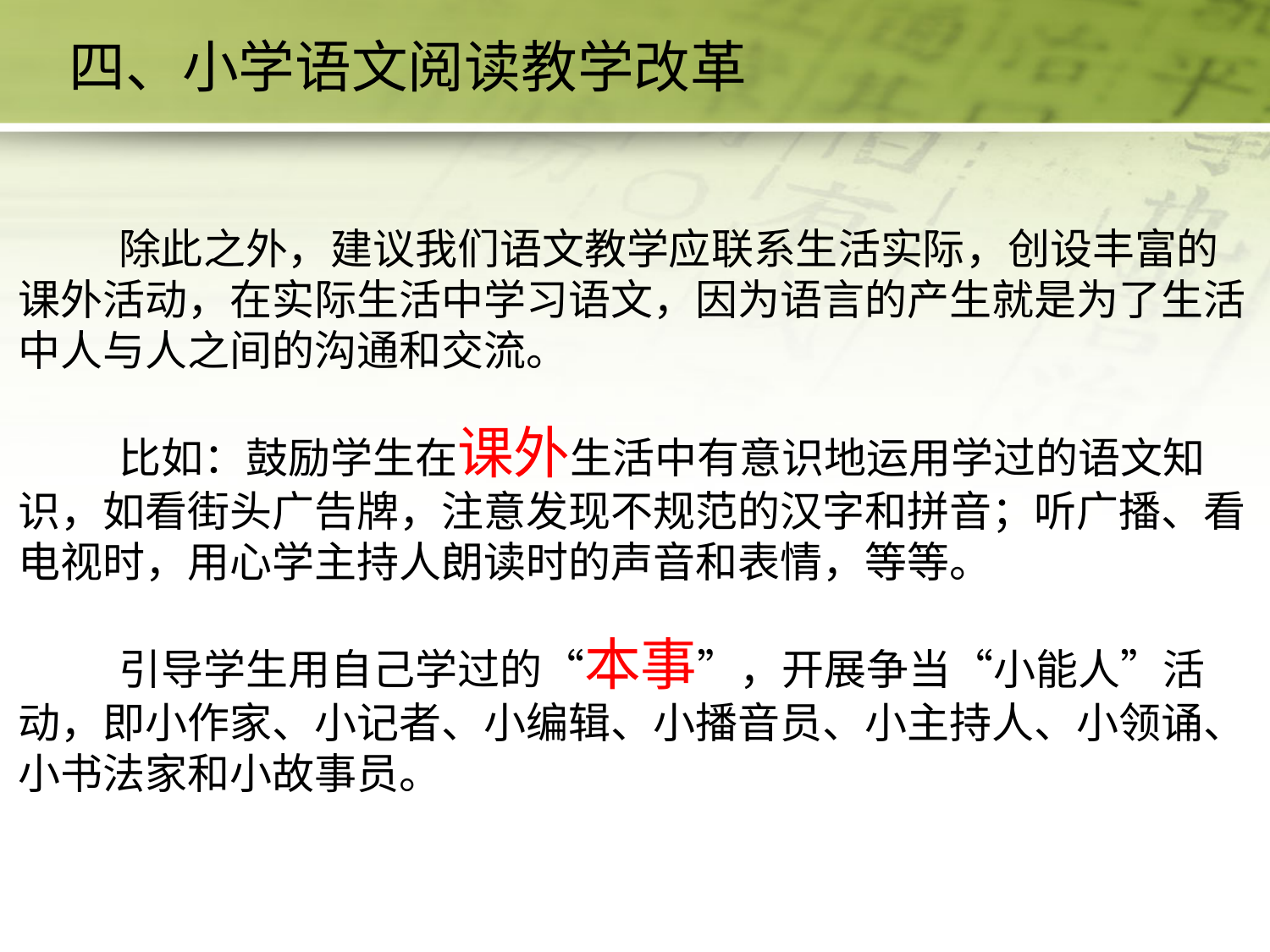

四、小学语文阅读教学改革
除此之外，建议我们语文教学应联系生活实际，创设丰富的课外活动，在实际生活中学习语文，因为语言的产生就是为了生活中人与人之间的沟通和交流。
比如：鼓励学生在课外生活中有意识地运用学过的语文知识，如看街头广告牌，注意发现不规范的汉字和拼音；听广播、看电视时，用心学主持人朗读时的声音和表情，等等。
引导学生用自己学过的“本事”，开展争当“小能人”活动，即小作家、小记者、小编辑、小播音员、小主持人、小领诵、小书法家和小故事员。